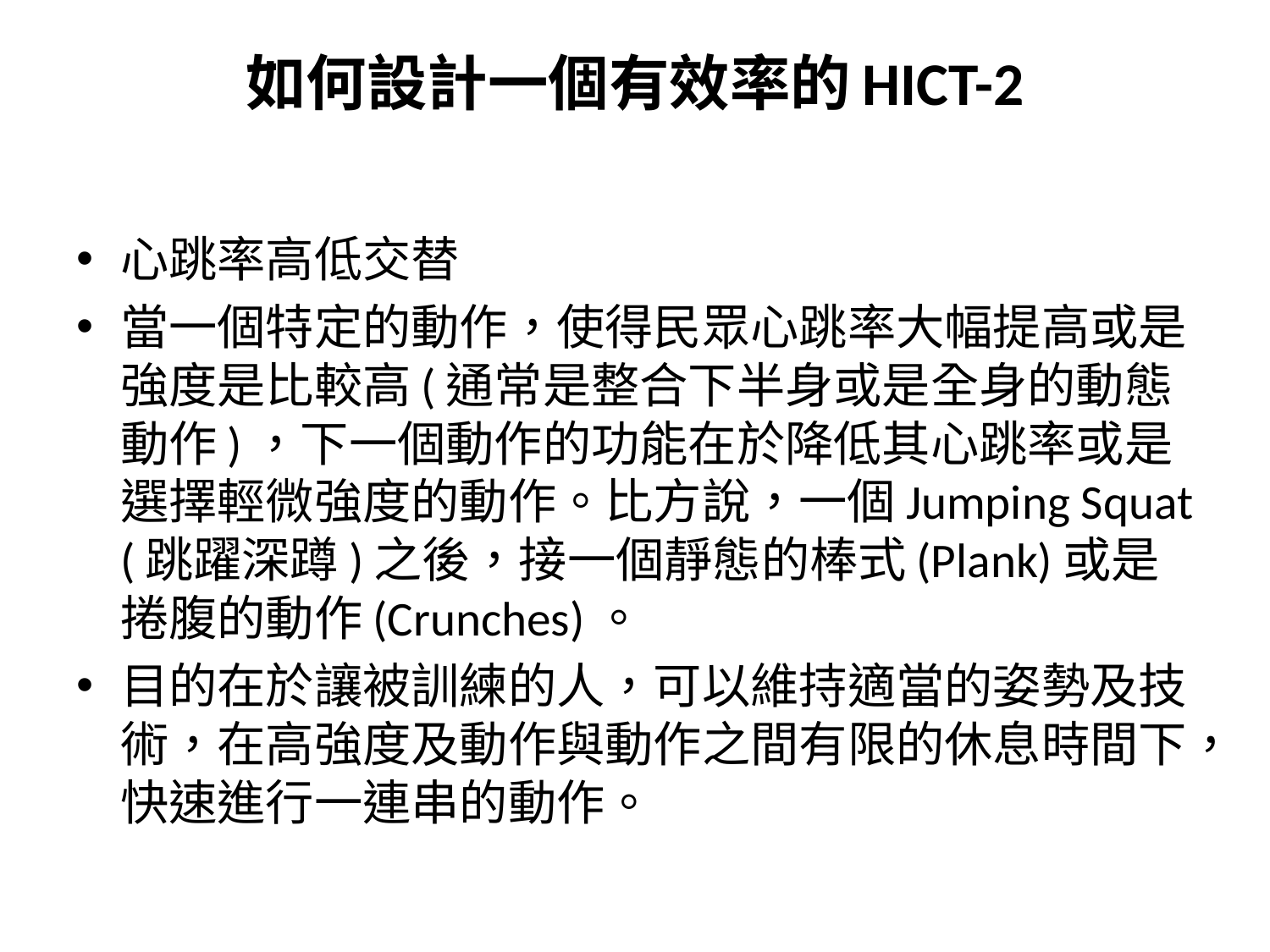

# 如何設計一個有效率的HICT-2
心跳率高低交替
當一個特定的動作，使得民眾心跳率大幅提高或是強度是比較高(通常是整合下半身或是全身的動態動作)，下一個動作的功能在於降低其心跳率或是選擇輕微強度的動作。比方說，一個Jumping Squat (跳躍深蹲)之後，接一個靜態的棒式(Plank)或是捲腹的動作(Crunches)。
目的在於讓被訓練的人，可以維持適當的姿勢及技術，在高強度及動作與動作之間有限的休息時間下，快速進行一連串的動作。